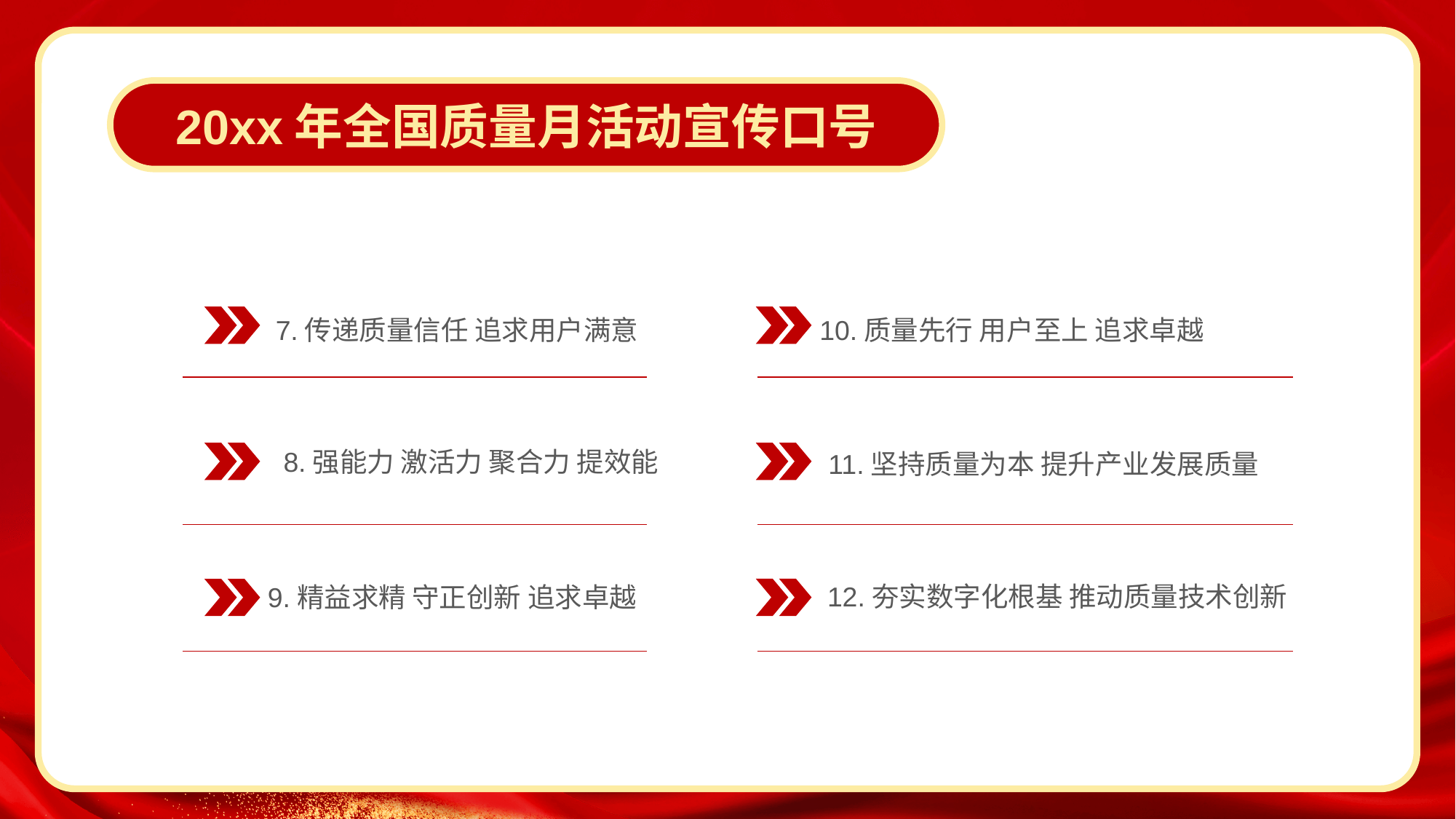

20xx年全国质量月活动宣传口号

7.传递质量信任 追求用户满意

10.质量先行 用户至上 追求卓越
8.强能力 激活力 聚合力 提效能

11.坚持质量为本 提升产业发展质量

12.夯实数字化根基 推动质量技术创新

9.精益求精 守正创新 追求卓越